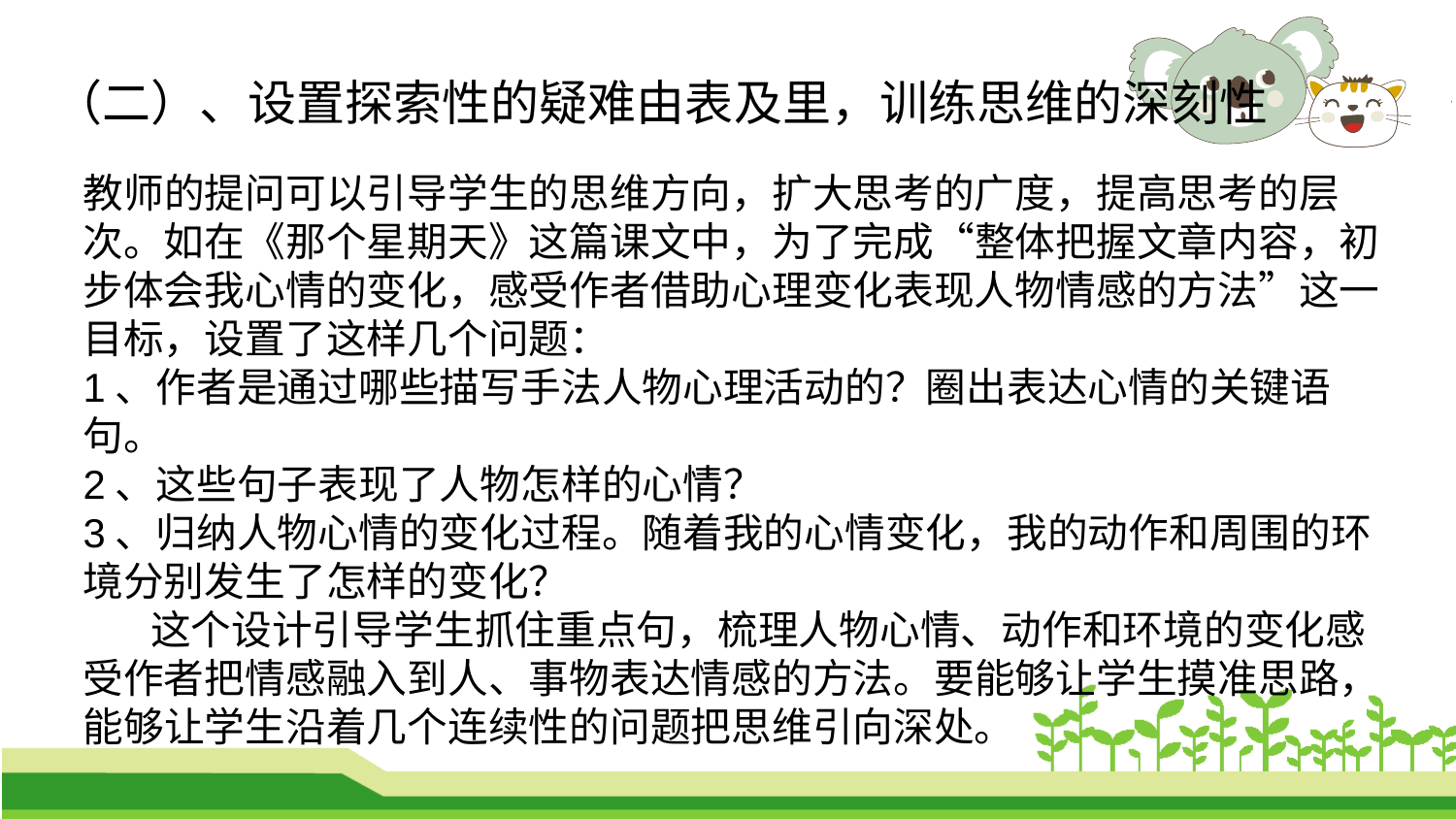

（二）、设置探索性的疑难由表及里，训练思维的深刻性
教师的提问可以引导学生的思维方向，扩大思考的广度，提高思考的层次。如在《那个星期天》这篇课文中，为了完成“整体把握文章内容，初步体会我心情的变化，感受作者借助心理变化表现人物情感的方法”这一目标，设置了这样几个问题：1、作者是通过哪些描写手法人物心理活动的？圈出表达心情的关键语句。2、这些句子表现了人物怎样的心情？3、归纳人物心情的变化过程。随着我的心情变化，我的动作和周围的环境分别发生了怎样的变化？ 这个设计引导学生抓住重点句，梳理人物心情、动作和环境的变化感受作者把情感融入到人、事物表达情感的方法。要能够让学生摸准思路，能够让学生沿着几个连续性的问题把思维引向深处。